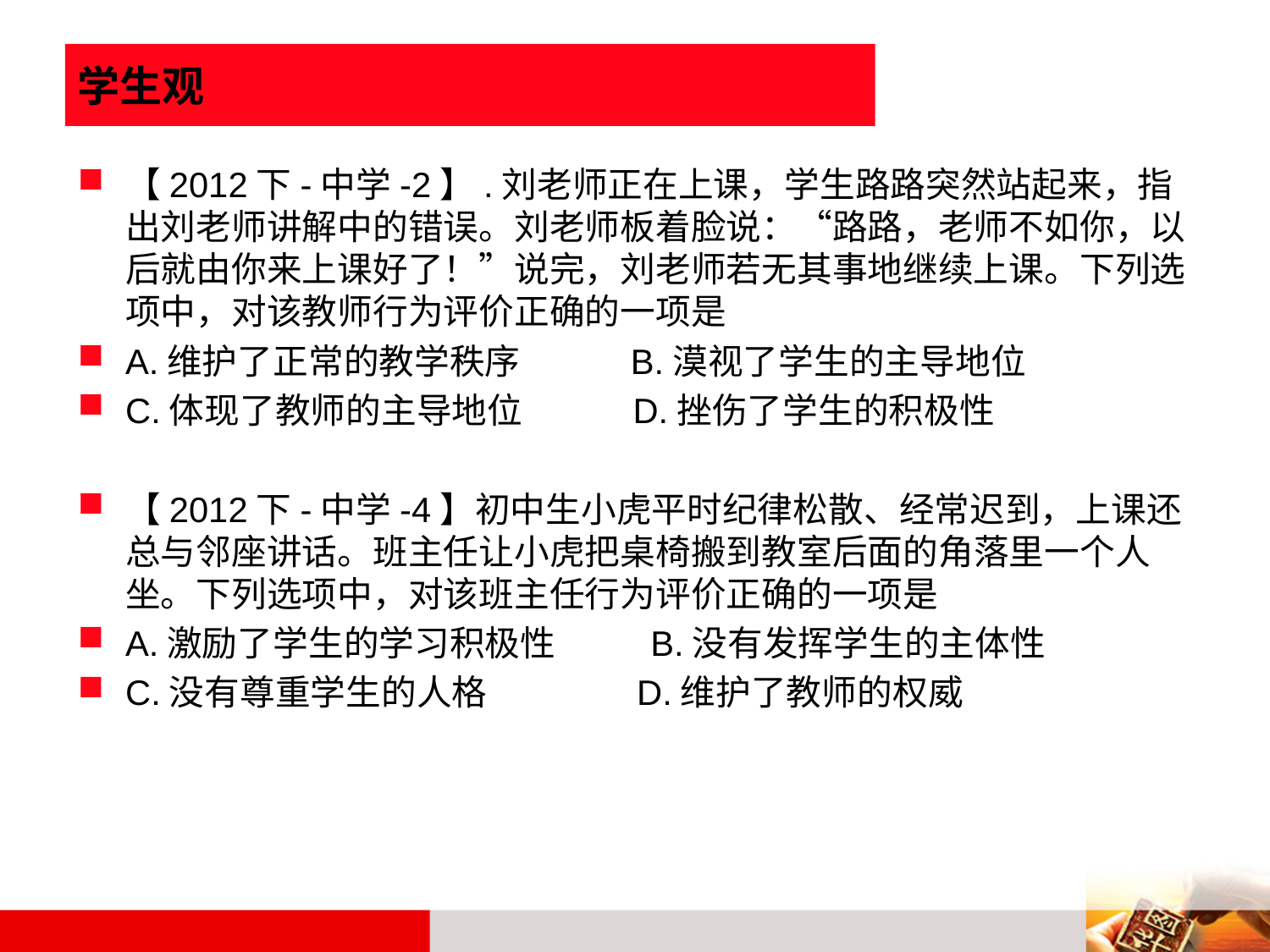

# 学生观
【2012下-中学-2】.刘老师正在上课，学生路路突然站起来，指出刘老师讲解中的错误。刘老师板着脸说：“路路，老师不如你，以后就由你来上课好了！”说完，刘老师若无其事地继续上课。下列选项中，对该教师行为评价正确的一项是
A.维护了正常的教学秩序             B.漠视了学生的主导地位
C.体现了教师的主导地位             D.挫伤了学生的积极性

【2012下-中学-4】初中生小虎平时纪律松散、经常迟到，上课还总与邻座讲话。班主任让小虎把桌椅搬到教室后面的角落里一个人坐。下列选项中，对该班主任行为评价正确的一项是
A.激励了学生的学习积极性           B.没有发挥学生的主体性
C.没有尊重学生的人格                  D.维护了教师的权威